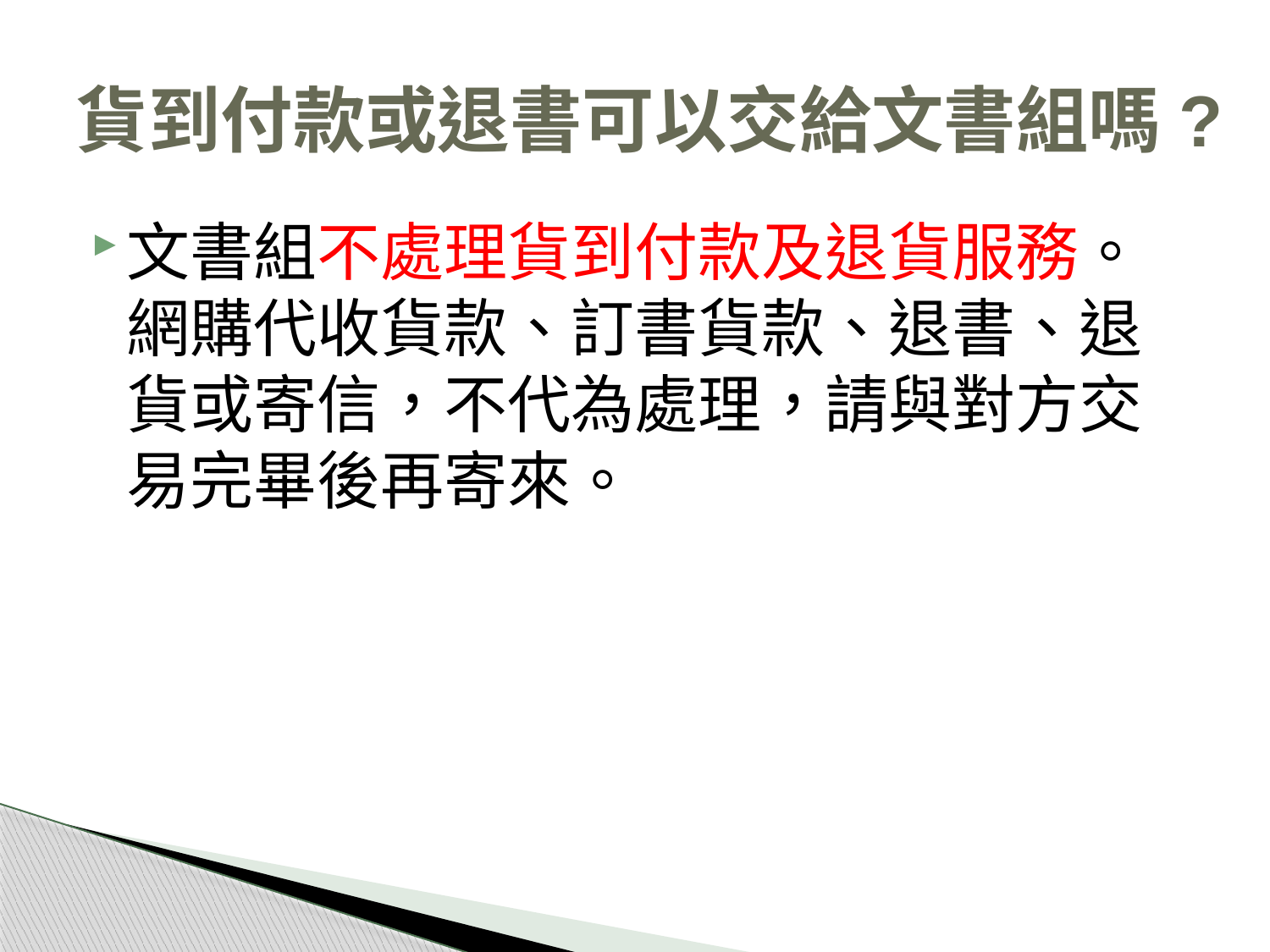

# 貨到付款或退書可以交給文書組嗎?
文書組不處理貨到付款及退貨服務。網購代收貨款、訂書貨款、退書、退貨或寄信，不代為處理，請與對方交易完畢後再寄來。